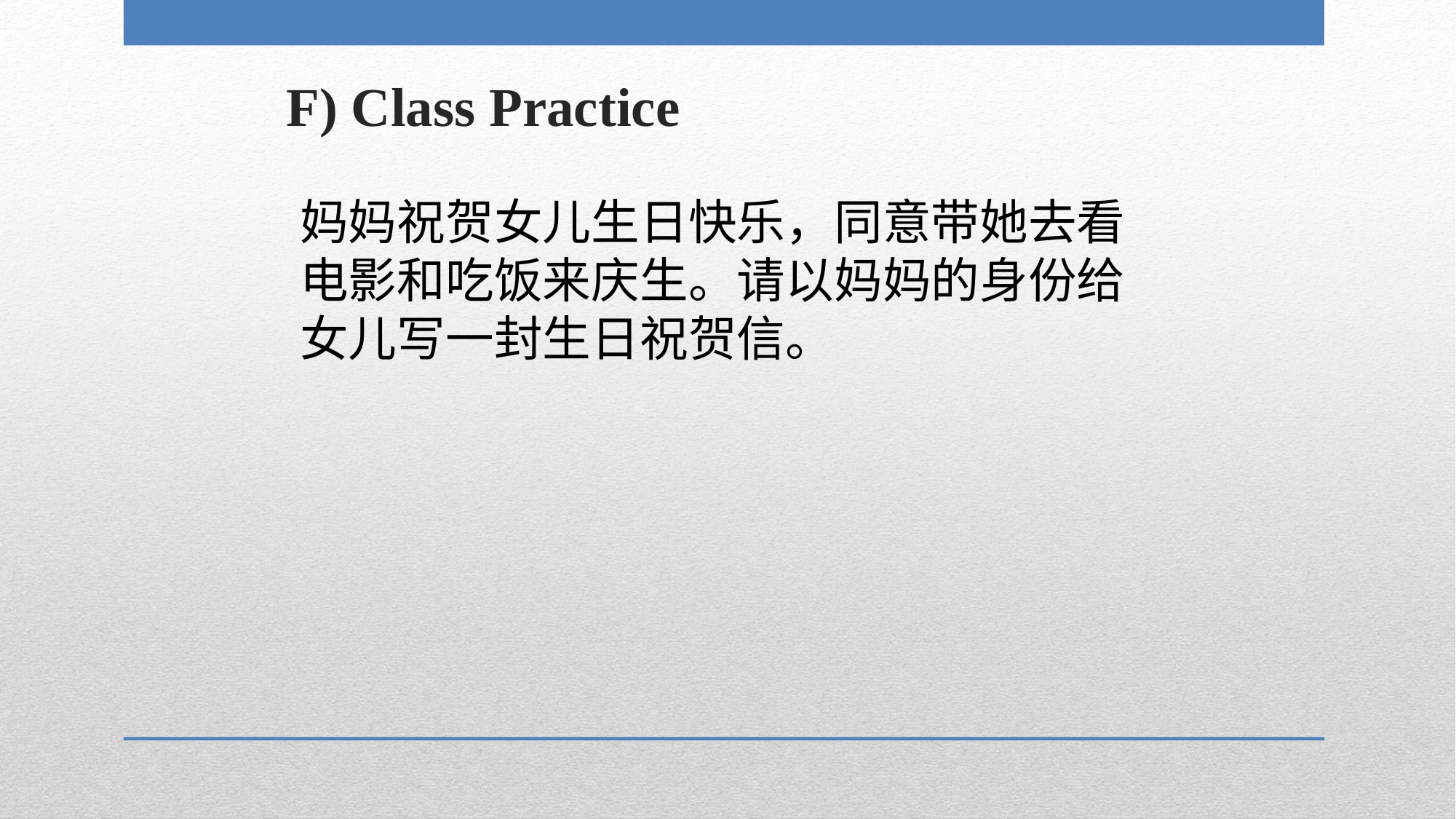

# F) Class Practice
妈妈祝贺女儿生日快乐，同意带她去看电影和吃饭来庆生。请以妈妈的身份给女儿写一封生日祝贺信。